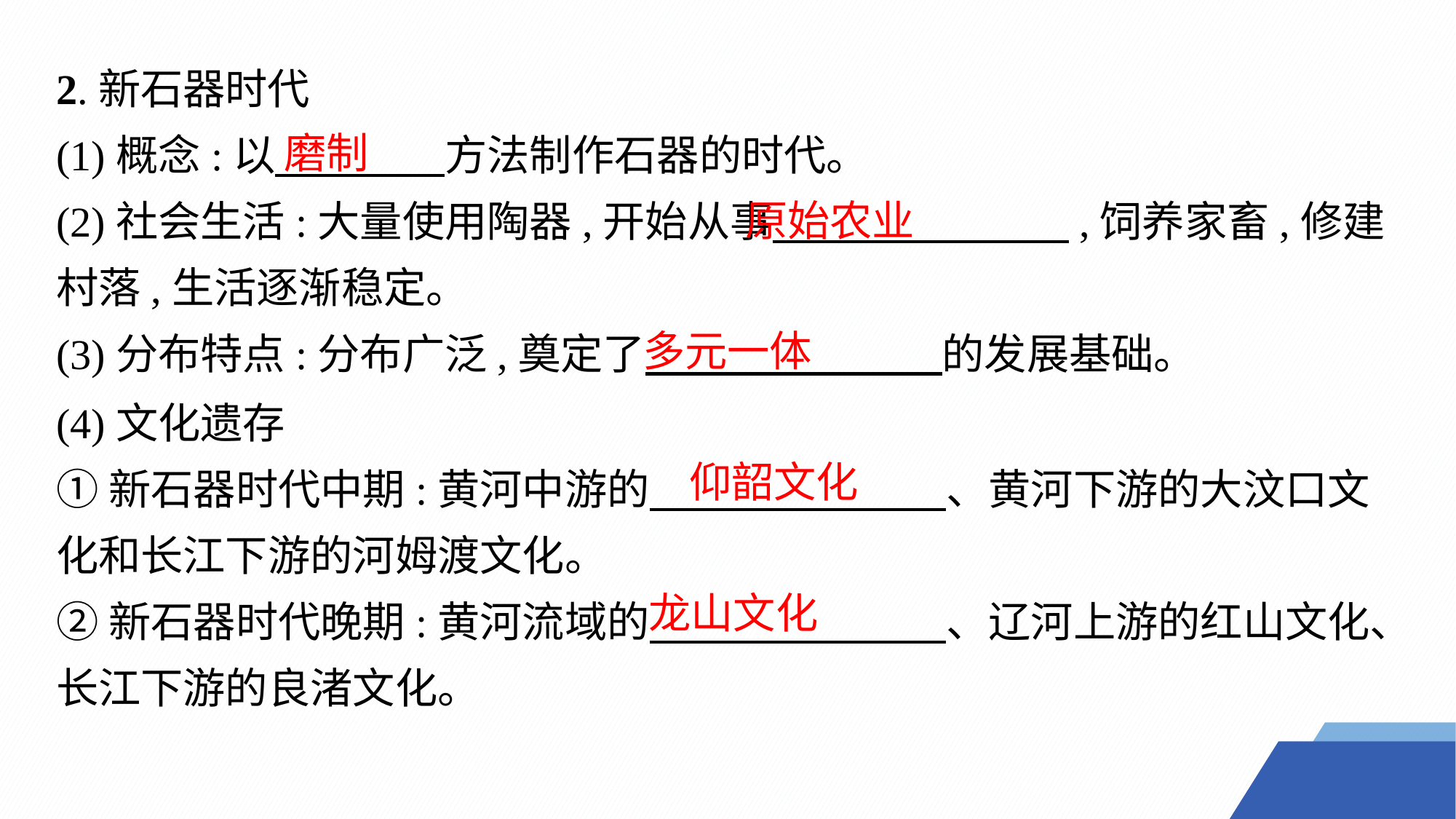

2.新石器时代
(1)概念:以　　　　方法制作石器的时代。
(2)社会生活:大量使用陶器,开始从事　　　　　　　,饲养家畜,修建村落,生活逐渐稳定。
(3)分布特点:分布广泛,奠定了　　　　　　　的发展基础。
磨制
原始农业
多元一体
(4)文化遗存
①新石器时代中期:黄河中游的　　　　　　　、黄河下游的大汶口文化和长江下游的河姆渡文化。
②新石器时代晚期:黄河流域的　　　　　　　、辽河上游的红山文化、长江下游的良渚文化。
仰韶文化
龙山文化